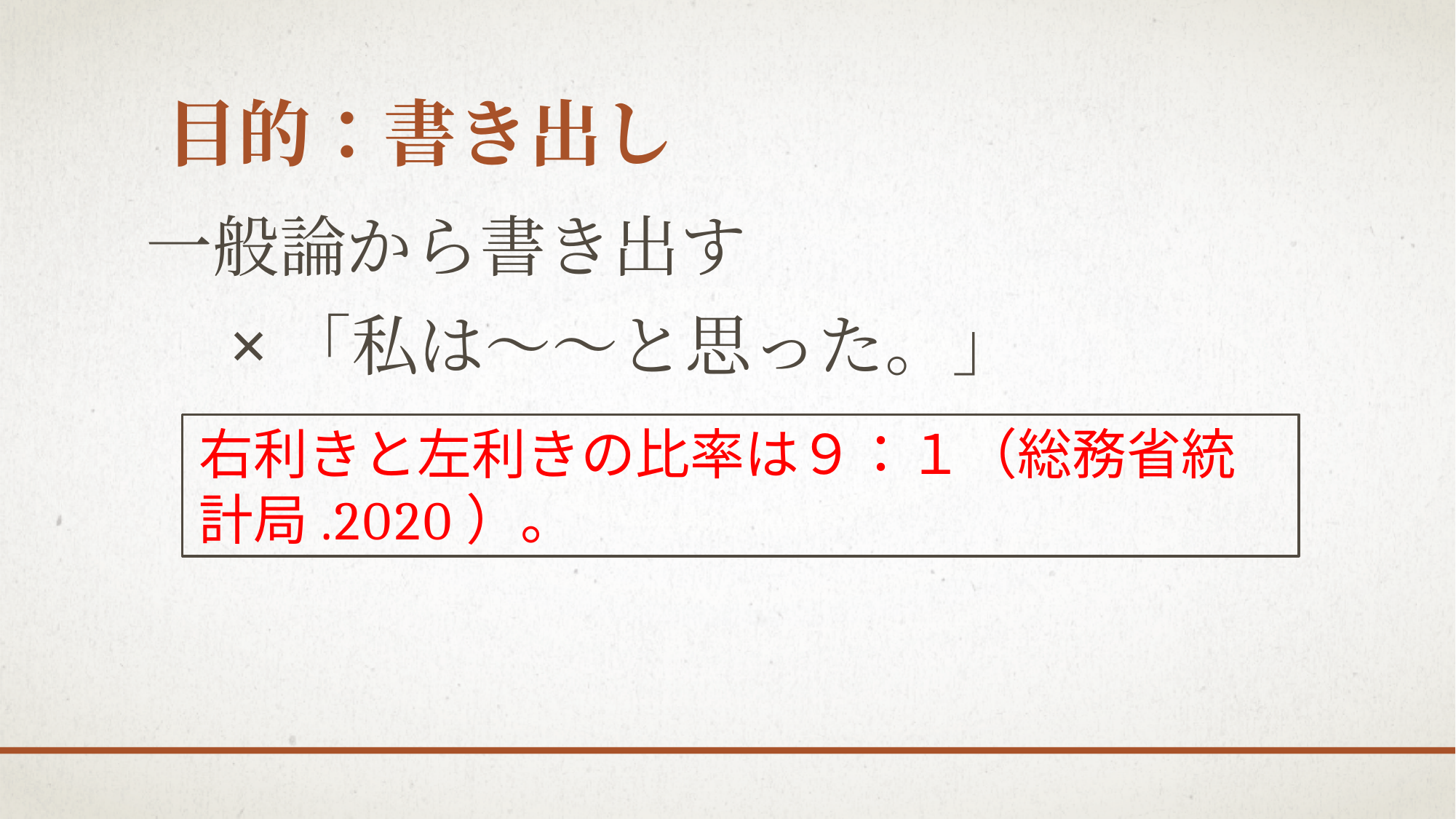

# 目的：書き出し
一般論から書き出す
　×「私は～～と思った。」
右利きと左利きの比率は９：１（総務省統計局.2020）。